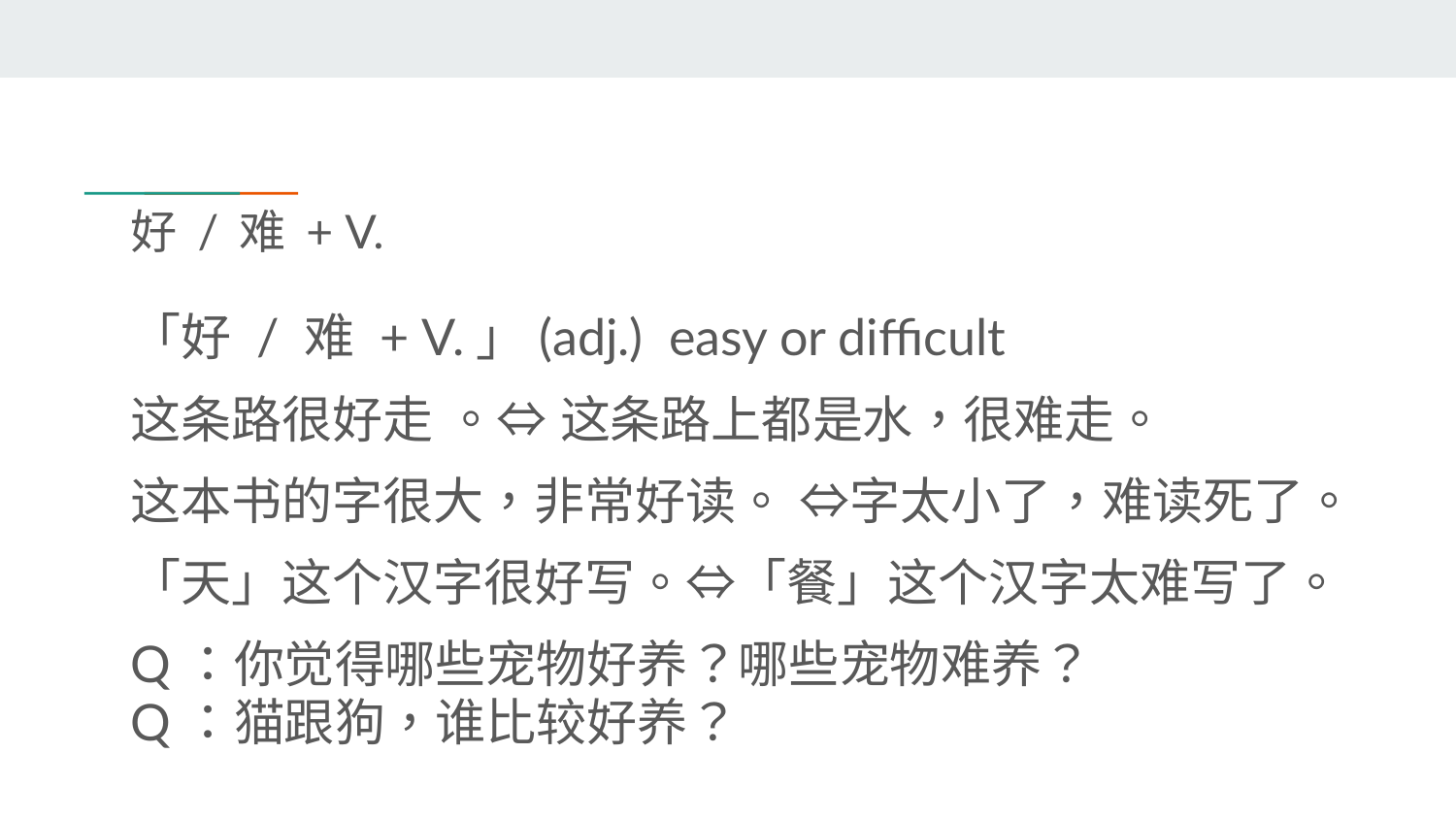

# 好 / 难 + V.

「好 / 难 + V.」(adj.)  easy or difficult
这条路很好走 。⇔ 这条路上都是水，很难走。
这本书的字很大，非常好读。 ⇔字太小了，难读死了。
「天」这个汉字很好写。⇔「餐」这个汉字太难写了。
Q：你觉得哪些宠物好养？哪些宠物难养？
Q：猫跟狗，谁比较好养？